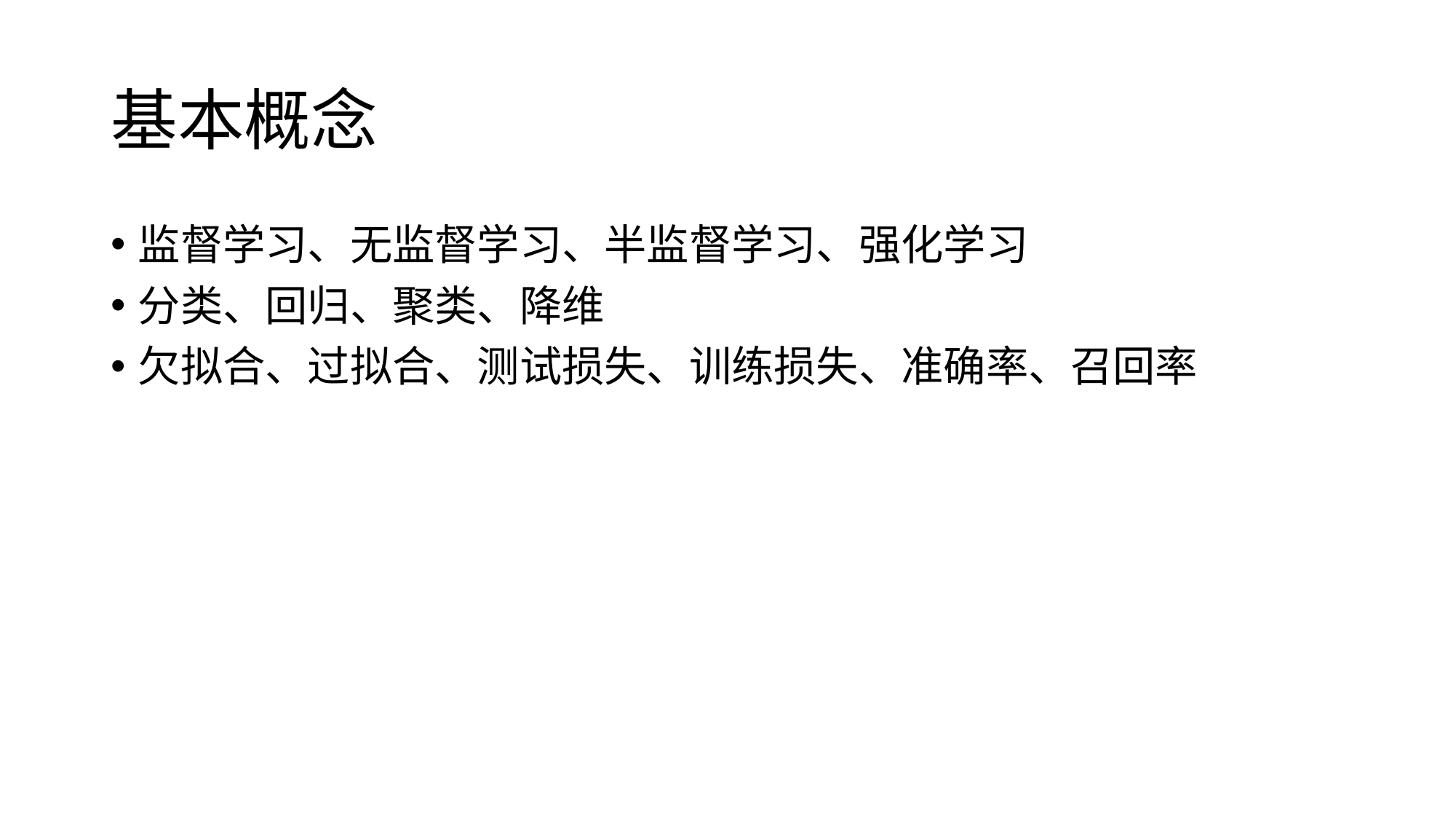

# 基本概念
监督学习、无监督学习、半监督学习、强化学习
分类、回归、聚类、降维
欠拟合、过拟合、测试损失、训练损失、准确率、召回率